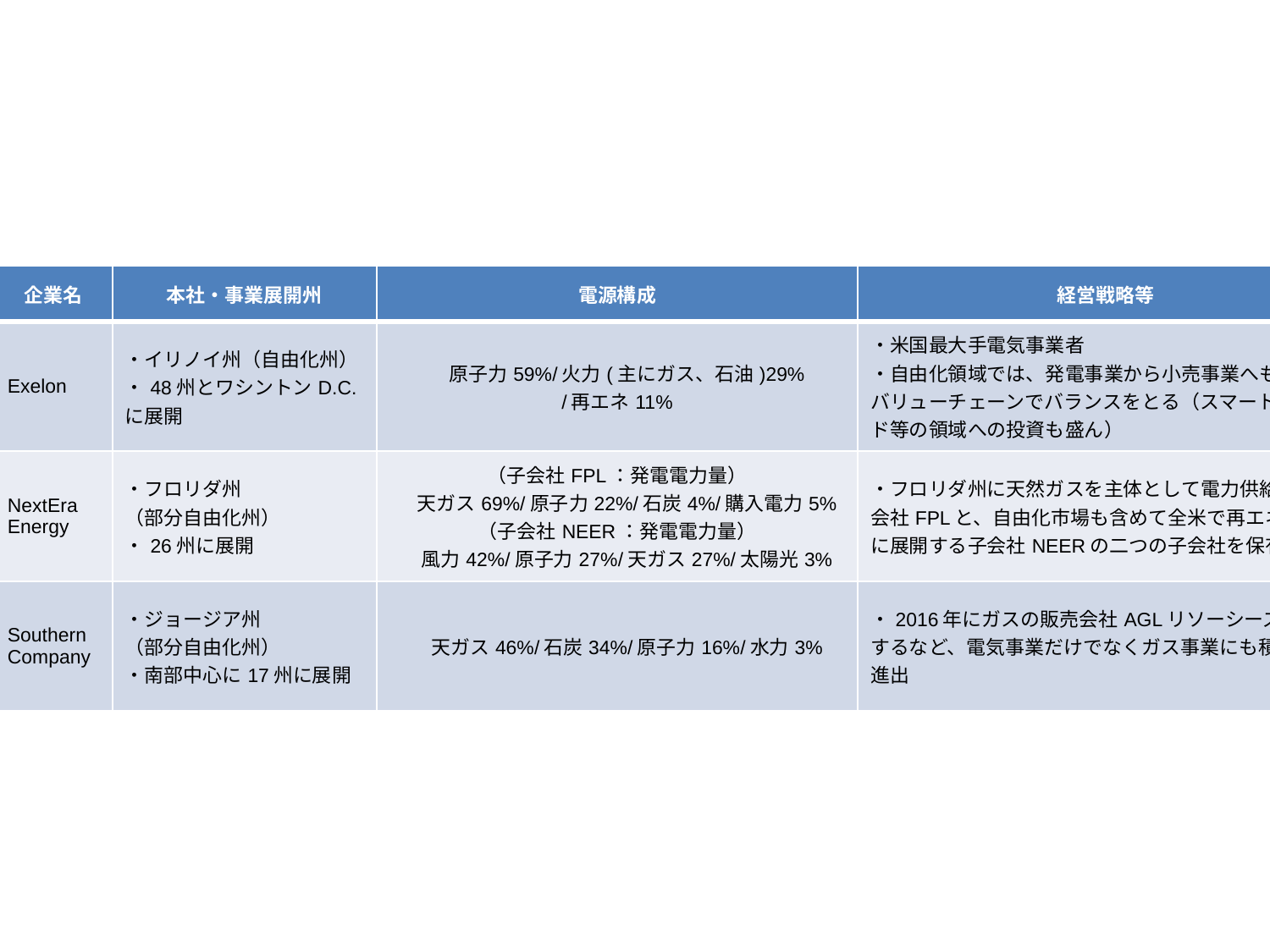

| 企業名 | 本社・事業展開州 | 電源構成 | 経営戦略等 |
| --- | --- | --- | --- |
| Exelon | ・イリノイ州（自由化州） ・48州とワシントンD.C.に展開 | 原子力59%/火力(主にガス、石油)29% /再エネ11% | ・米国最大手電気事業者 ・自由化領域では、発電事業から小売事業へも進出し、バリューチェーンでバランスをとる（スマートグリッド等の領域への投資も盛ん） |
| NextEra Energy | ・フロリダ州 （部分自由化州） ・26州に展開 | （子会社FPL：発電電力量） 　天ガス69%/原子力22%/石炭4%/購入電力5% （子会社NEER：発電電力量） 　風力42%/原子力27%/天ガス27%/太陽光3% | ・フロリダ州に天然ガスを主体として電力供給する子会社FPLと、自由化市場も含めて全米で再エネ中心に展開する子会社NEERの二つの子会社を保有 |
| Southern Company | ・ジョージア州 （部分自由化州） ・南部中心に17州に展開 | 天ガス46%/石炭34%/原子力16%/水力3% | ・2016年にガスの販売会社AGLリソーシーズを買収するなど、電気事業だけでなくガス事業にも積極的に進出 |